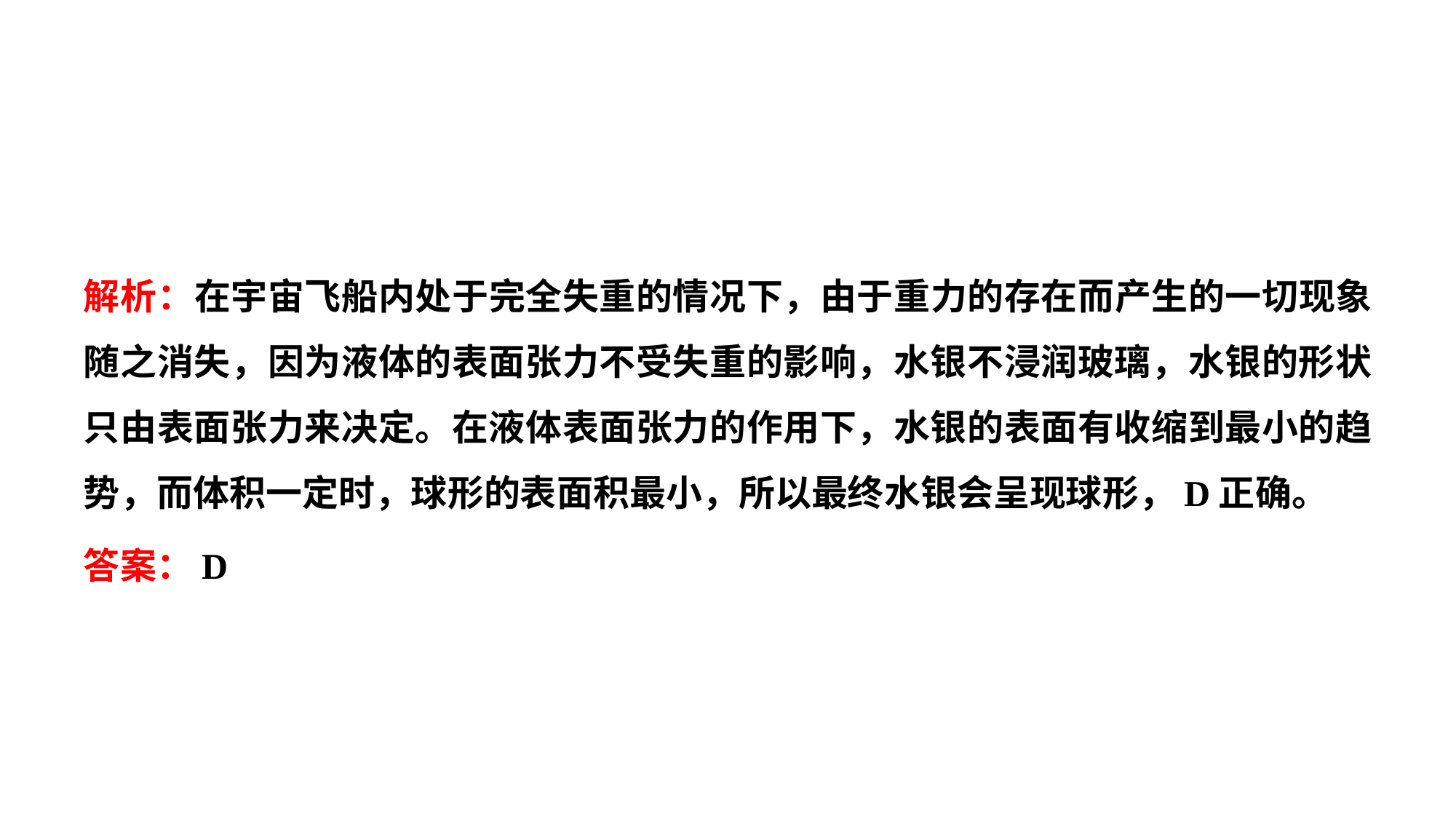

解析：在宇宙飞船内处于完全失重的情况下，由于重力的存在而产生的一切现象随之消失，因为液体的表面张力不受失重的影响，水银不浸润玻璃，水银的形状只由表面张力来决定。在液体表面张力的作用下，水银的表面有收缩到最小的趋势，而体积一定时，球形的表面积最小，所以最终水银会呈现球形，D正确。
答案：D